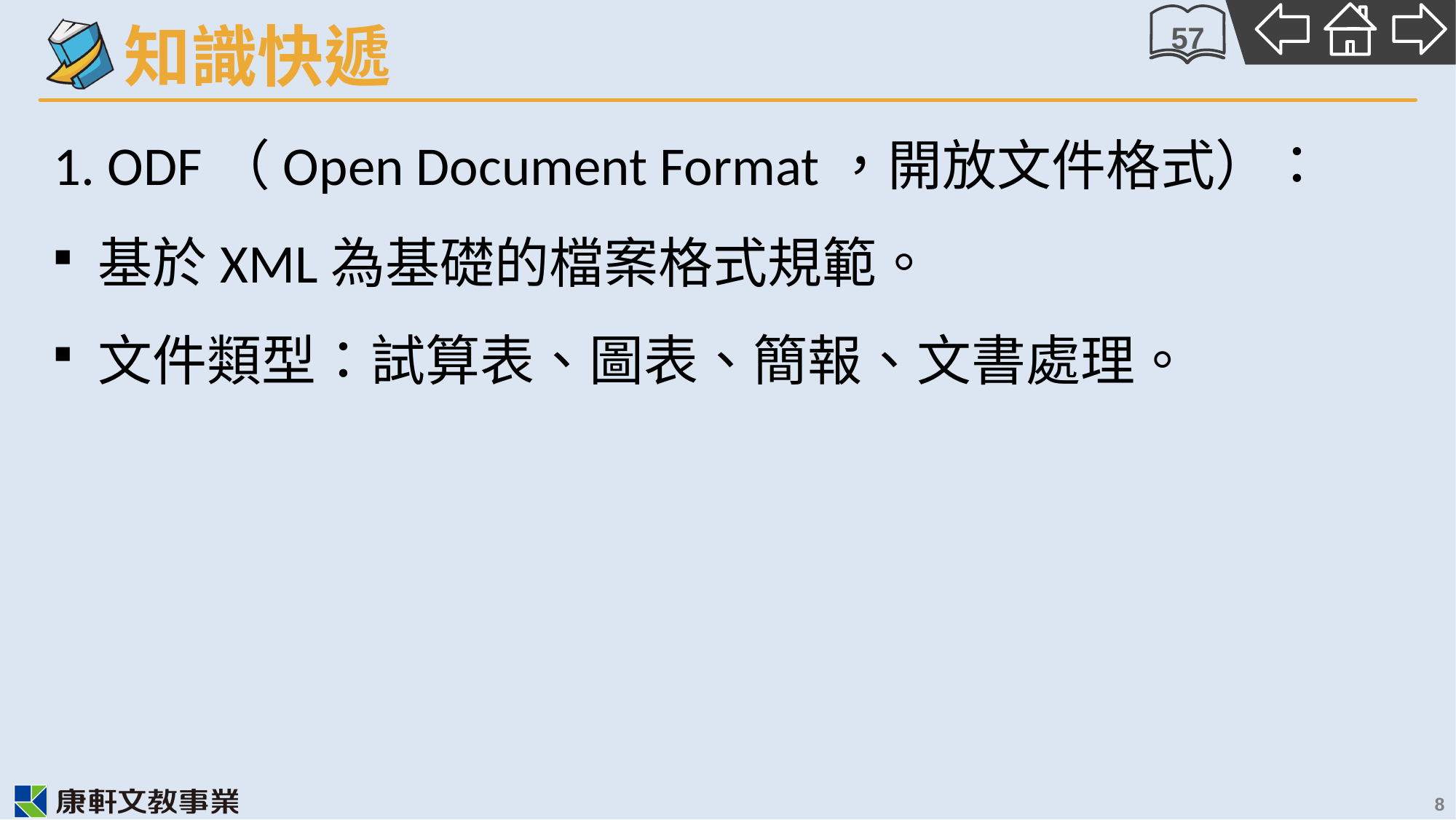

57
1. ODF（Open Document Format，開放文件格式）：
基於XML為基礎的檔案格式規範。
文件類型：試算表、圖表、簡報、文書處理。
8